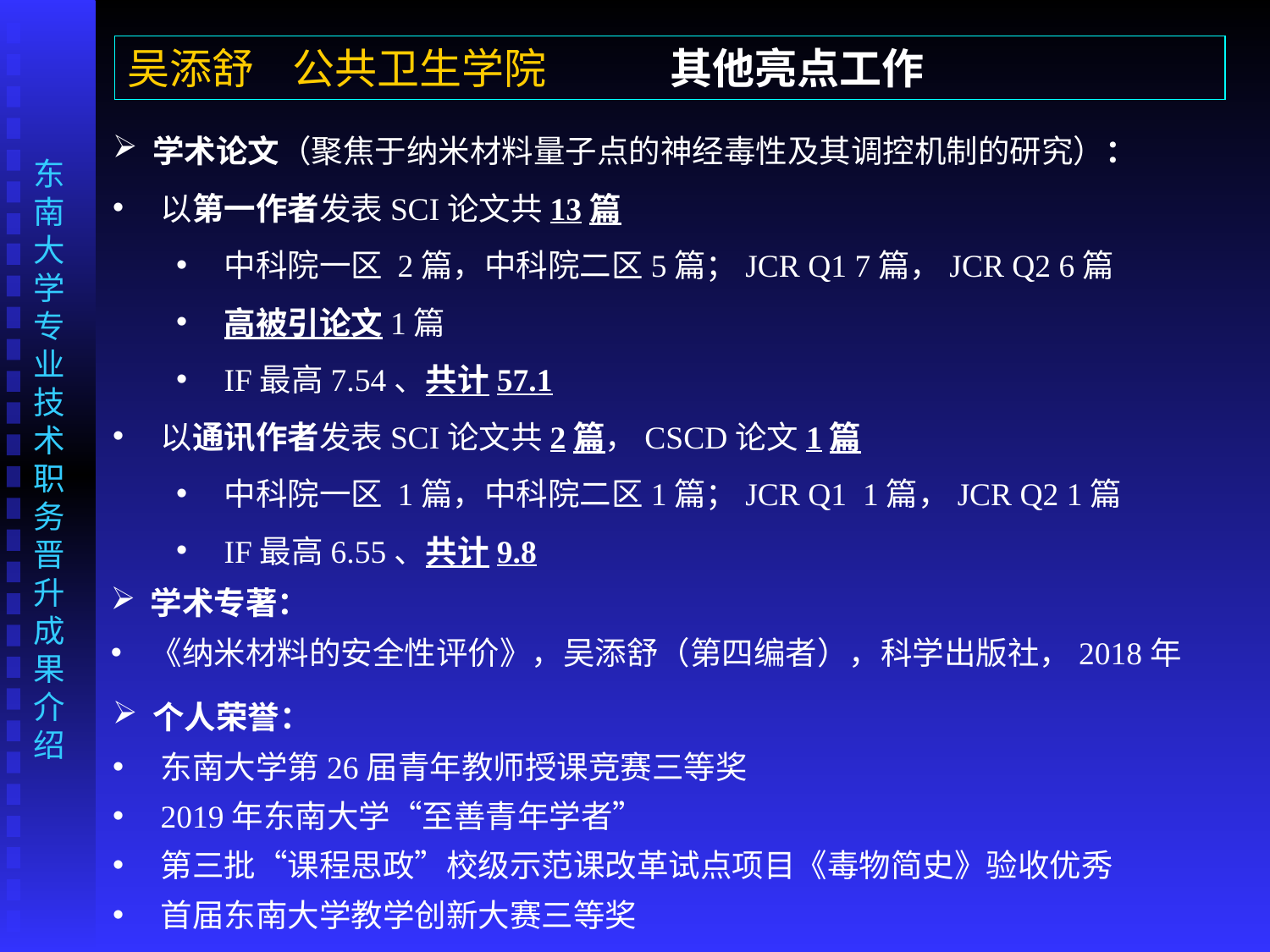

吴添舒    公共卫生学院             其他亮点工作
学术论文（聚焦于纳米材料量子点的神经毒性及其调控机制的研究）：
以第一作者发表SCI论文共13篇
中科院一区 2篇，中科院二区5篇；JCR Q1 7篇，JCR Q2 6篇
高被引论文1篇
IF最高7.54、共计57.1
以通讯作者发表SCI论文共2篇，CSCD论文1篇
中科院一区 1篇，中科院二区1篇；JCR Q1  1篇，JCR Q2 1篇
IF最高6.55、共计9.8
学术专著：
《纳米材料的安全性评价》，吴添舒（第四编者），科学出版社，2018年
个人荣誉：
东南大学第26届青年教师授课竞赛三等奖
2019年东南大学“至善青年学者”
第三批“课程思政”校级示范课改革试点项目《毒物简史》验收优秀
首届东南大学教学创新大赛三等奖